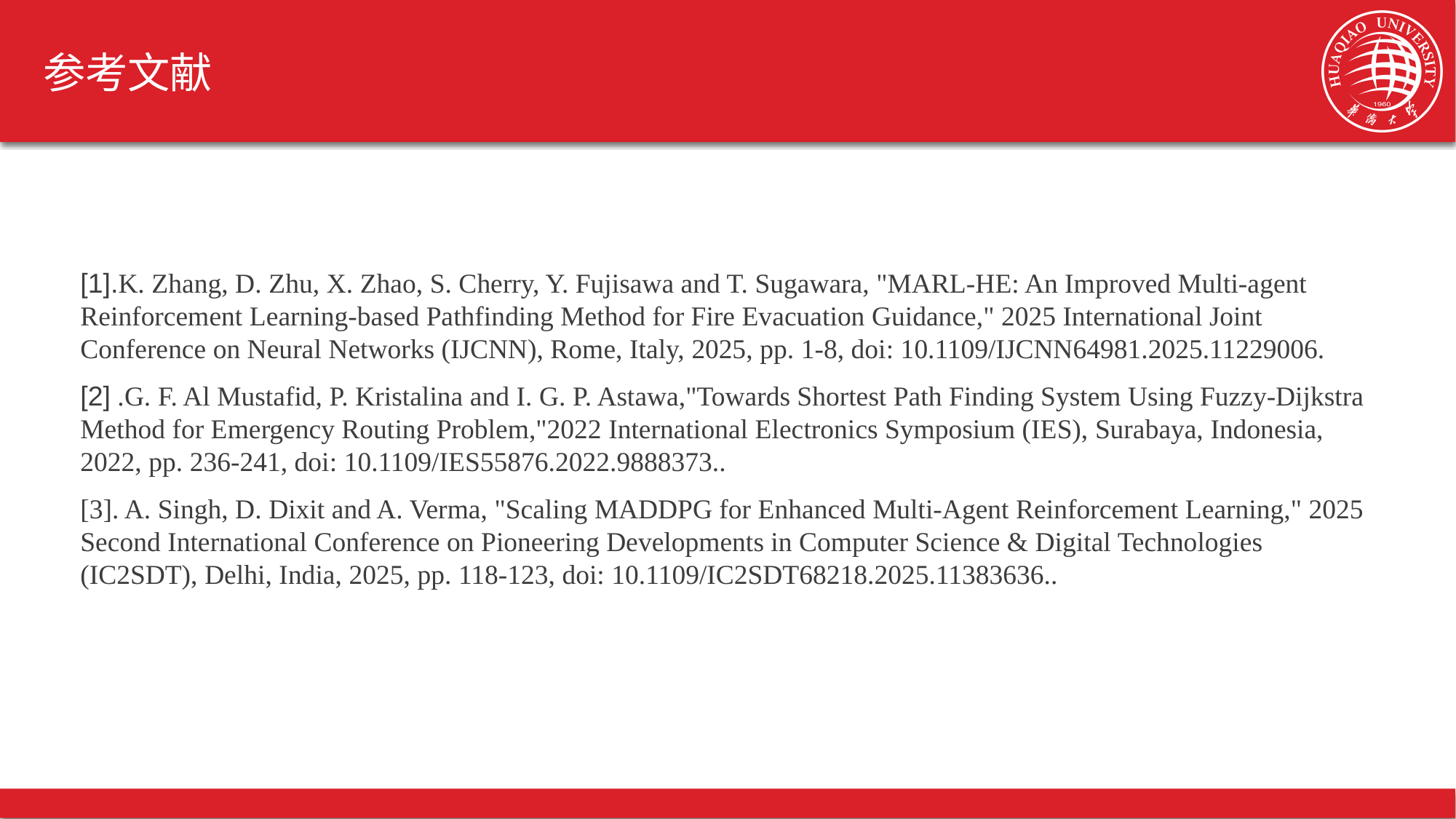

# 参考文献
[1].K. Zhang, D. Zhu, X. Zhao, S. Cherry, Y. Fujisawa and T. Sugawara, "MARL-HE: An Improved Multi-agent Reinforcement Learning-based Pathfinding Method for Fire Evacuation Guidance," 2025 International Joint Conference on Neural Networks (IJCNN), Rome, Italy, 2025, pp. 1-8, doi: 10.1109/IJCNN64981.2025.11229006.
[2] .G. F. Al Mustafid, P. Kristalina and I. G. P. Astawa,"Towards Shortest Path Finding System Using Fuzzy-Dijkstra Method for Emergency Routing Problem,"2022 International Electronics Symposium (IES), Surabaya, Indonesia, 2022, pp. 236-241, doi: 10.1109/IES55876.2022.9888373..
[3]. A. Singh, D. Dixit and A. Verma, "Scaling MADDPG for Enhanced Multi-Agent Reinforcement Learning," 2025 Second International Conference on Pioneering Developments in Computer Science & Digital Technologies (IC2SDT), Delhi, India, 2025, pp. 118-123, doi: 10.1109/IC2SDT68218.2025.11383636..